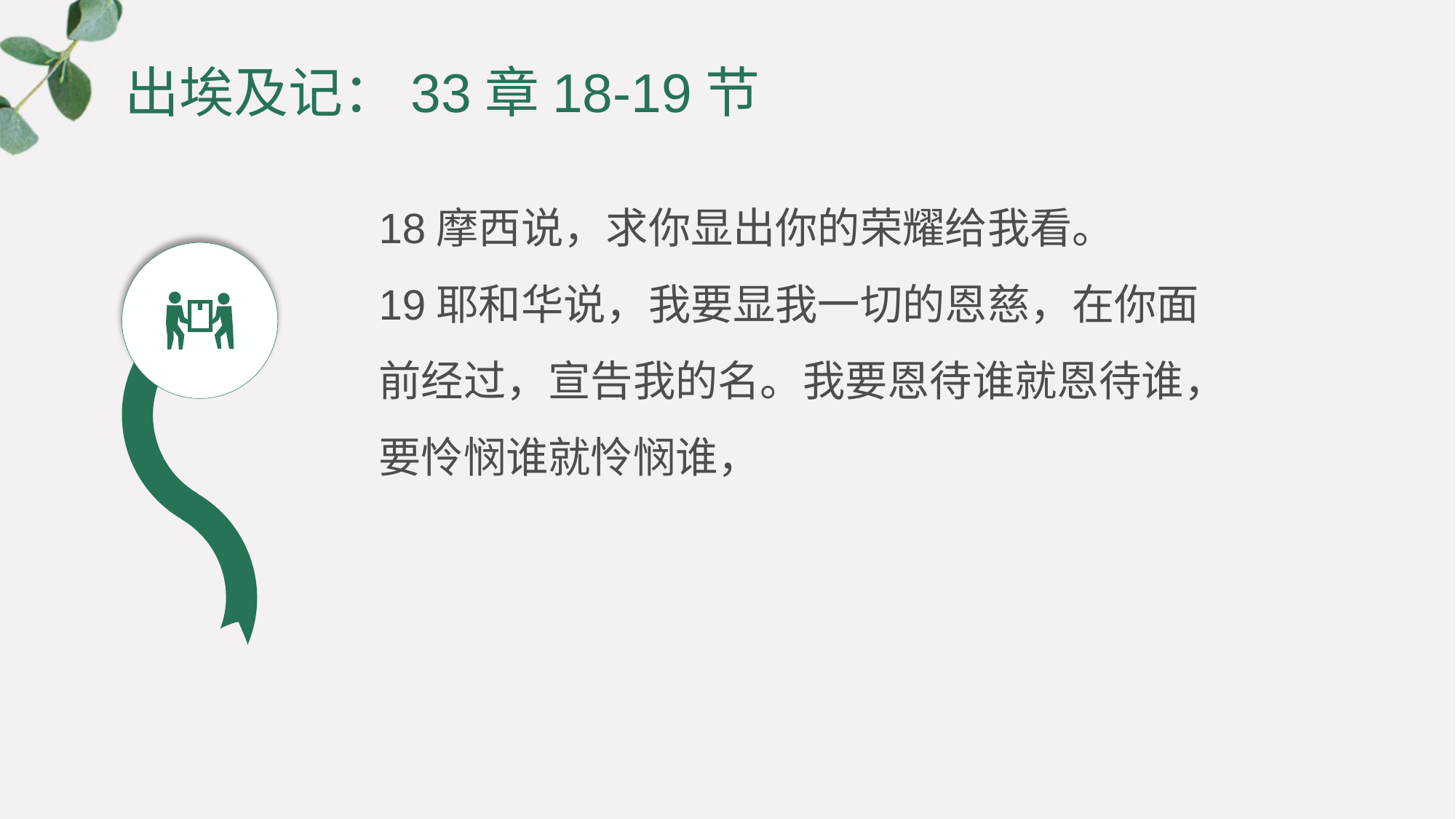

# 出埃及记：33章18-19节
18摩西说，求你显出你的荣耀给我看。
19耶和华说，我要显我一切的恩慈，在你面前经过，宣告我的名。我要恩待谁就恩待谁，要怜悯谁就怜悯谁，